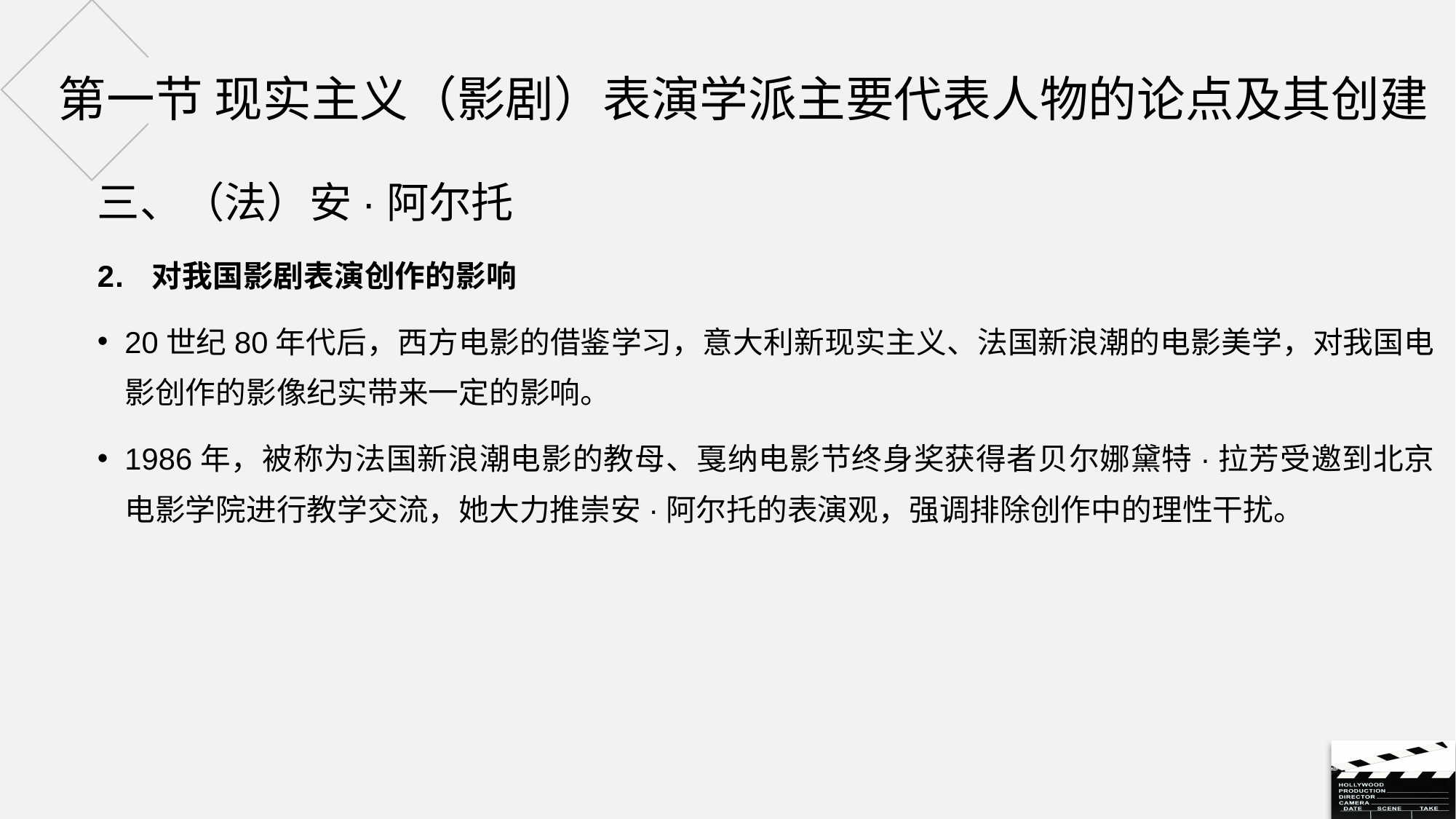

# 第一节 现实主义（影剧）表演学派主要代表人物的论点及其创建
三、（法）安·阿尔托
对我国影剧表演创作的影响
20世纪80年代后，西方电影的借鉴学习，意大利新现实主义、法国新浪潮的电影美学，对我国电影创作的影像纪实带来一定的影响。
1986年，被称为法国新浪潮电影的教母、戛纳电影节终身奖获得者贝尔娜黛特·拉芳受邀到北京电影学院进行教学交流，她大力推崇安·阿尔托的表演观，强调排除创作中的理性干扰。